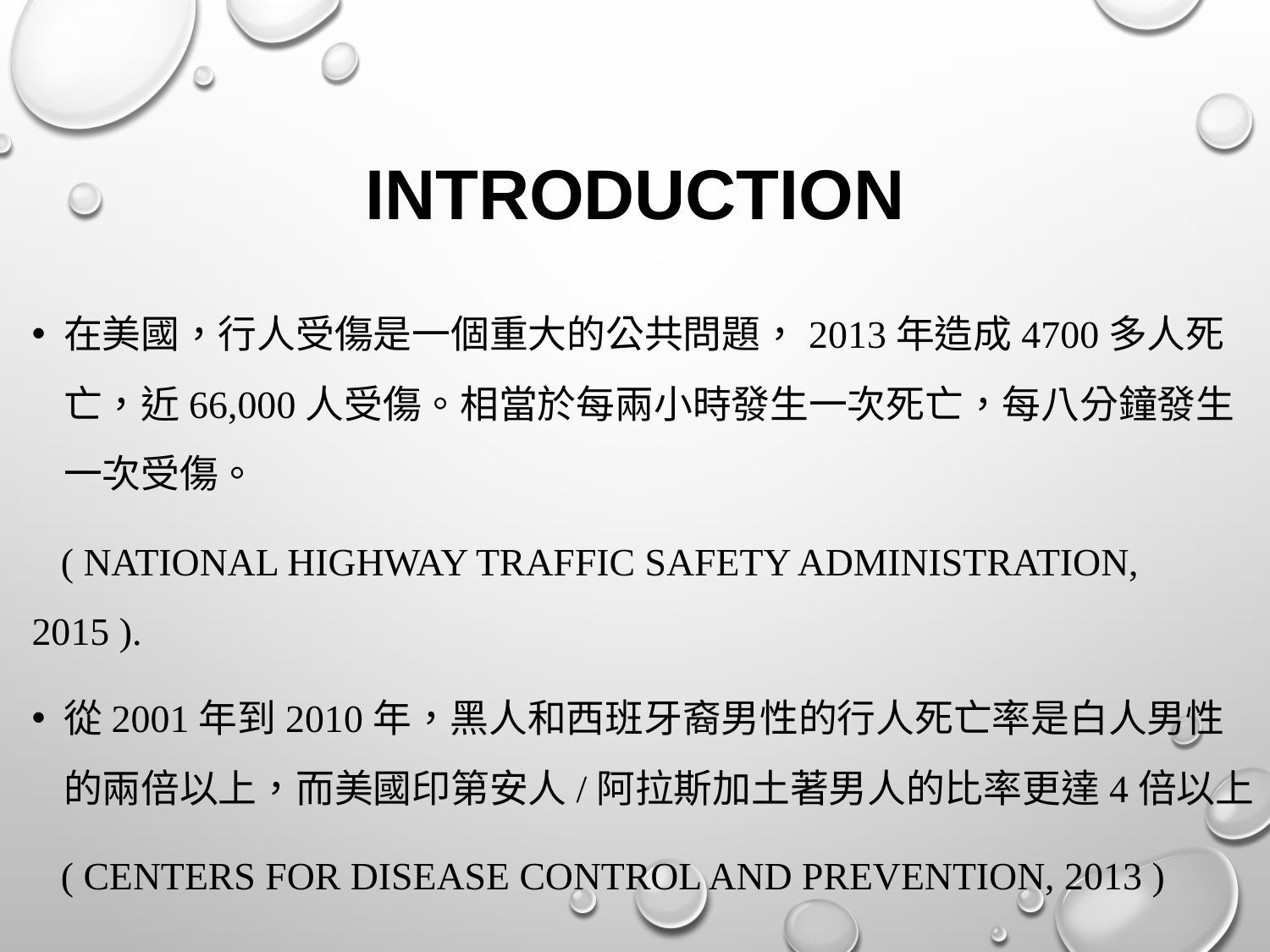

# Introduction
在美國，行人受傷是一個重大的公共問題，2013年造成4700多人死亡，近66,000人受傷。相當於每兩小時發生一次死亡，每八分鐘發生一次受傷。
   ( National Highway Traffic Safety Administration, 2015 ).
從2001年到2010年，黑人和西班牙裔男性的行人死亡率是白人男性的兩倍以上，而美國印第安人/阿拉斯加土著男人的比率更達4倍以上
   ( Centers for Disease Control and Prevention, 2013 )